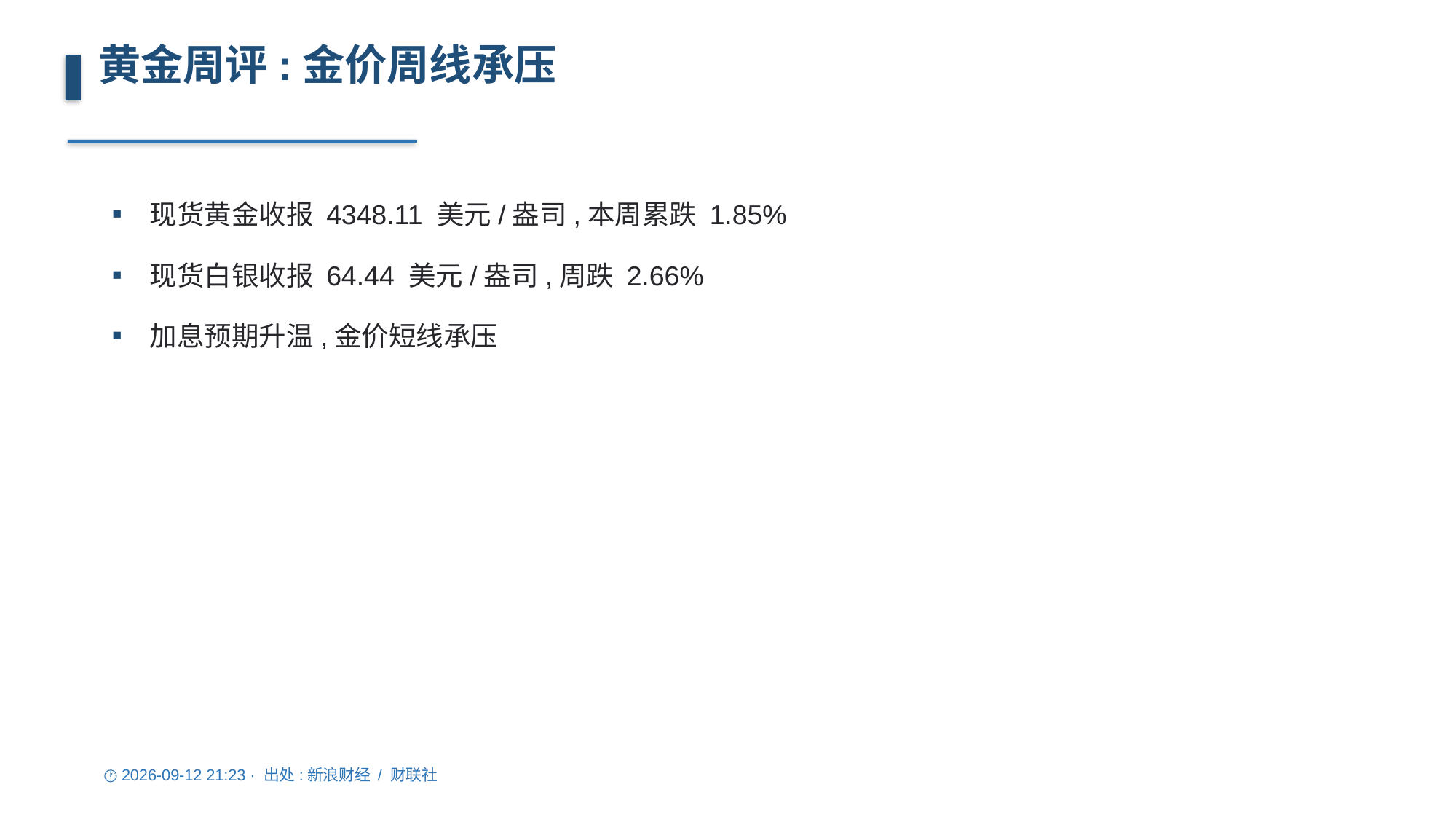

黄金周评:金价周线承压

▪  现货黄金收报 4348.11 美元/盎司,本周累跌 1.85%
▪  现货白银收报 64.44 美元/盎司,周跌 2.66%
▪  加息预期升温,金价短线承压
🕐 2026-09-12 21:23 · 出处:新浪财经 / 财联社